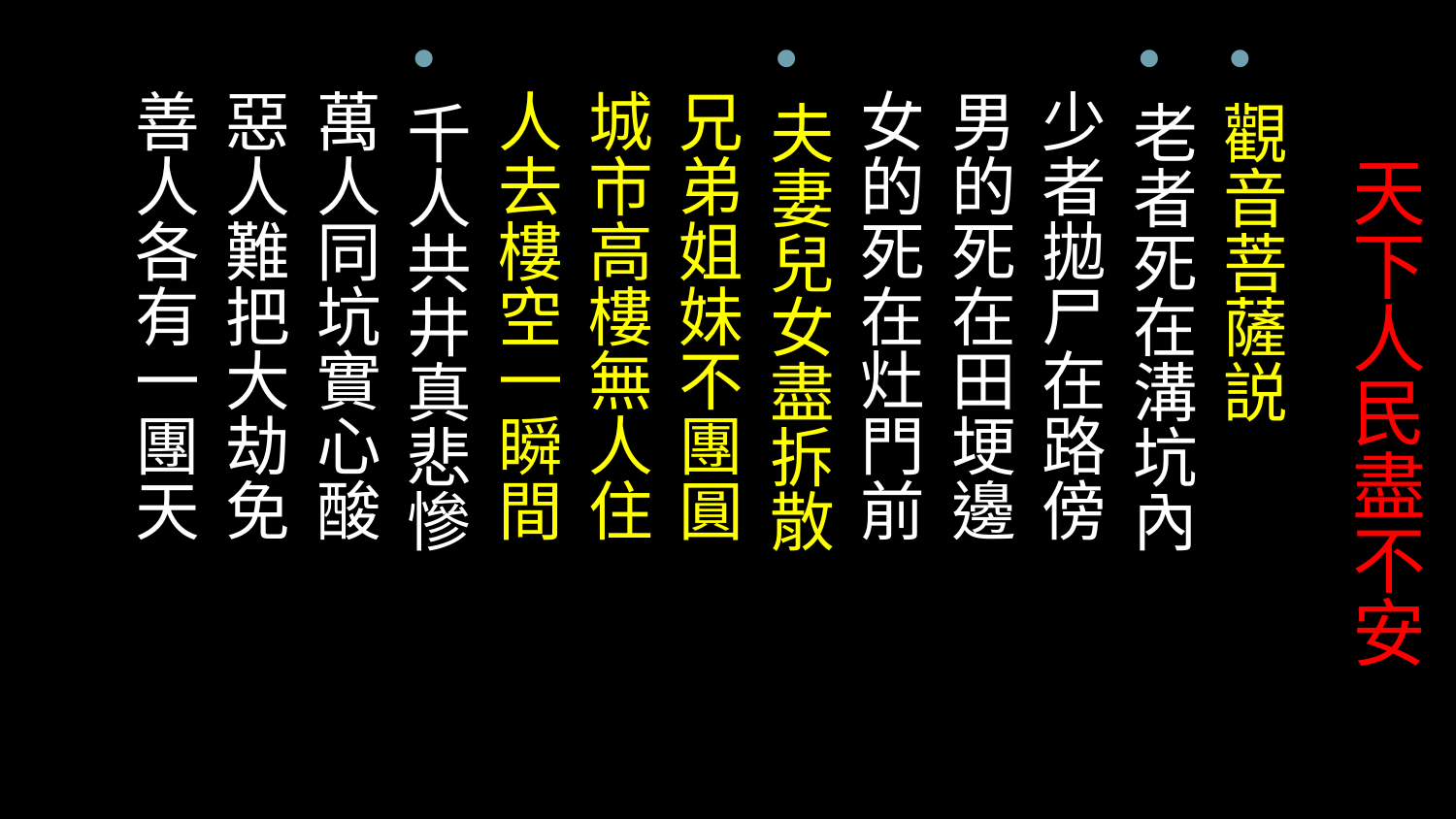

# 天下人民盡不安
觀音菩薩説
老者死在溝坑內
  少者拋尸在路傍
  男的死在田埂邊
  女的死在灶門前
夫妻兒女盡拆散
  兄弟姐妹不團圓
  城市高樓無人住
  人去樓空一瞬間
千人共井真悲慘
  萬人同坑實心酸
  惡人難把大劫免
  善人各有一團天